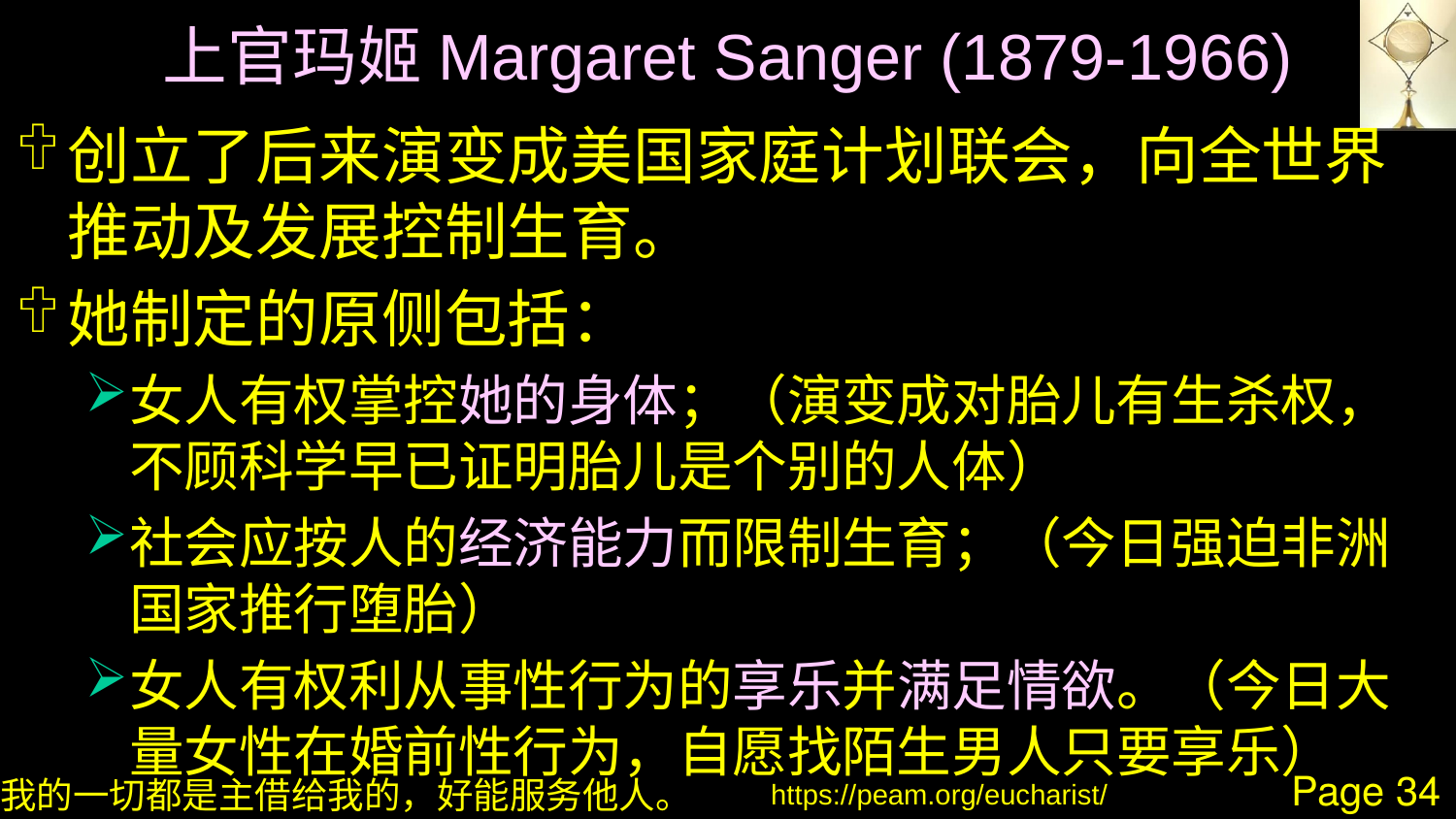

# 上官玛姬Margaret Sanger (1879-1966)
创立了后来演变成美国家庭计划联会，向全世界推动及发展控制生育。
她制定的原侧包括：
女人有权掌控她的身体；（演变成对胎儿有生杀权，不顾科学早已证明胎儿是个别的人体）
社会应按人的经济能力而限制生育；（今日强迫非洲国家推行堕胎）
女人有权利从事性行为的享乐并满足情欲。（今日大量女性在婚前性行为，自愿找陌生男人只要享乐）